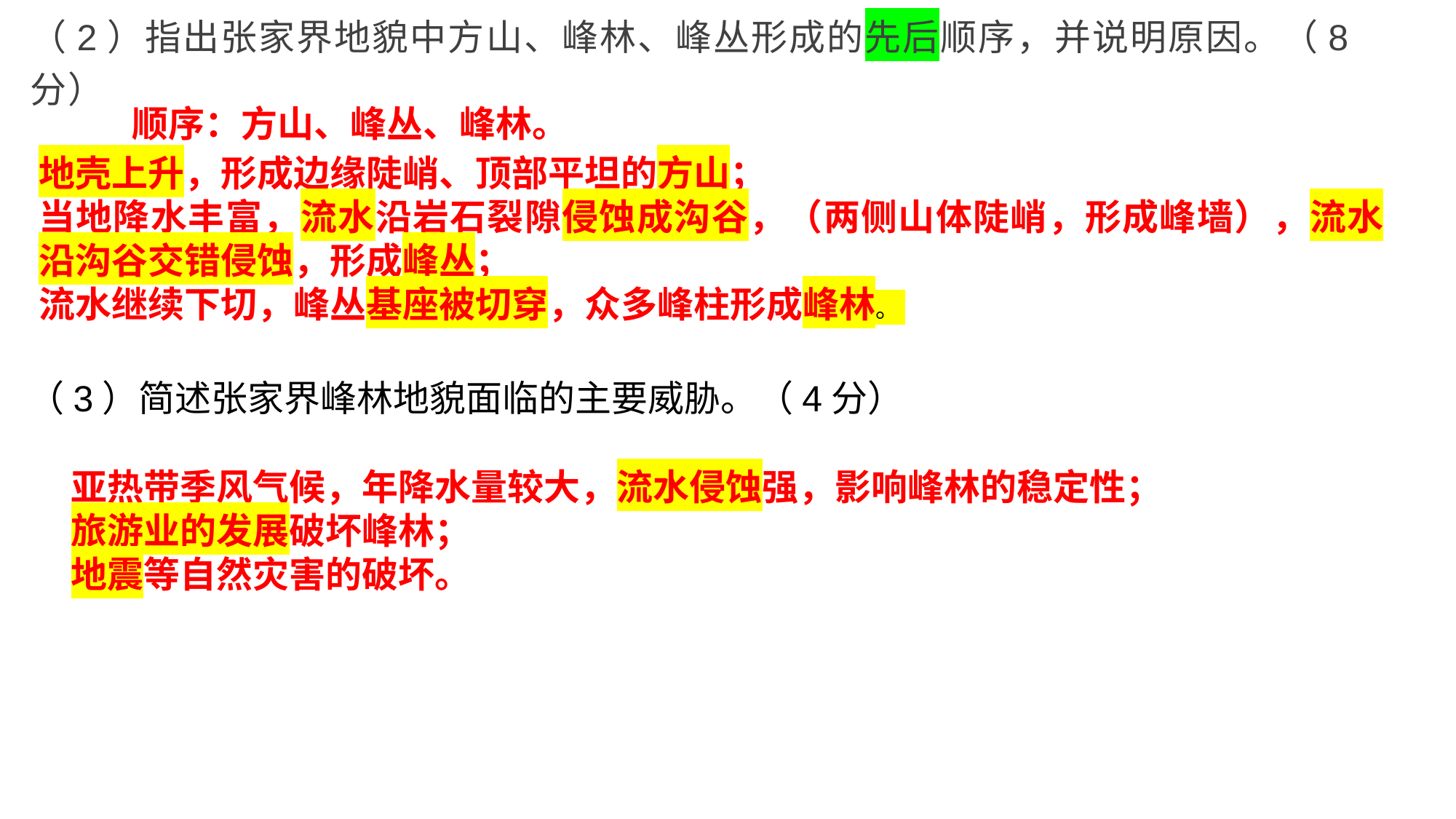

（2）指出张家界地貌中方山、峰林、峰丛形成的先后顺序，并说明原因。（8分）
顺序：方山、峰丛、峰林。
地壳上升，形成边缘陡峭、顶部平坦的方山；
当地降水丰富，流水沿岩石裂隙侵蚀成沟谷，（两侧山体陡峭，形成峰墙），流水沿沟谷交错侵蚀，形成峰丛；
流水继续下切，峰丛基座被切穿，众多峰柱形成峰林。
（3）简述张家界峰林地貌面临的主要威胁。（4分）
亚热带季风气候，年降水量较大，流水侵蚀强，影响峰林的稳定性；
旅游业的发展破坏峰林；
地震等自然灾害的破坏。